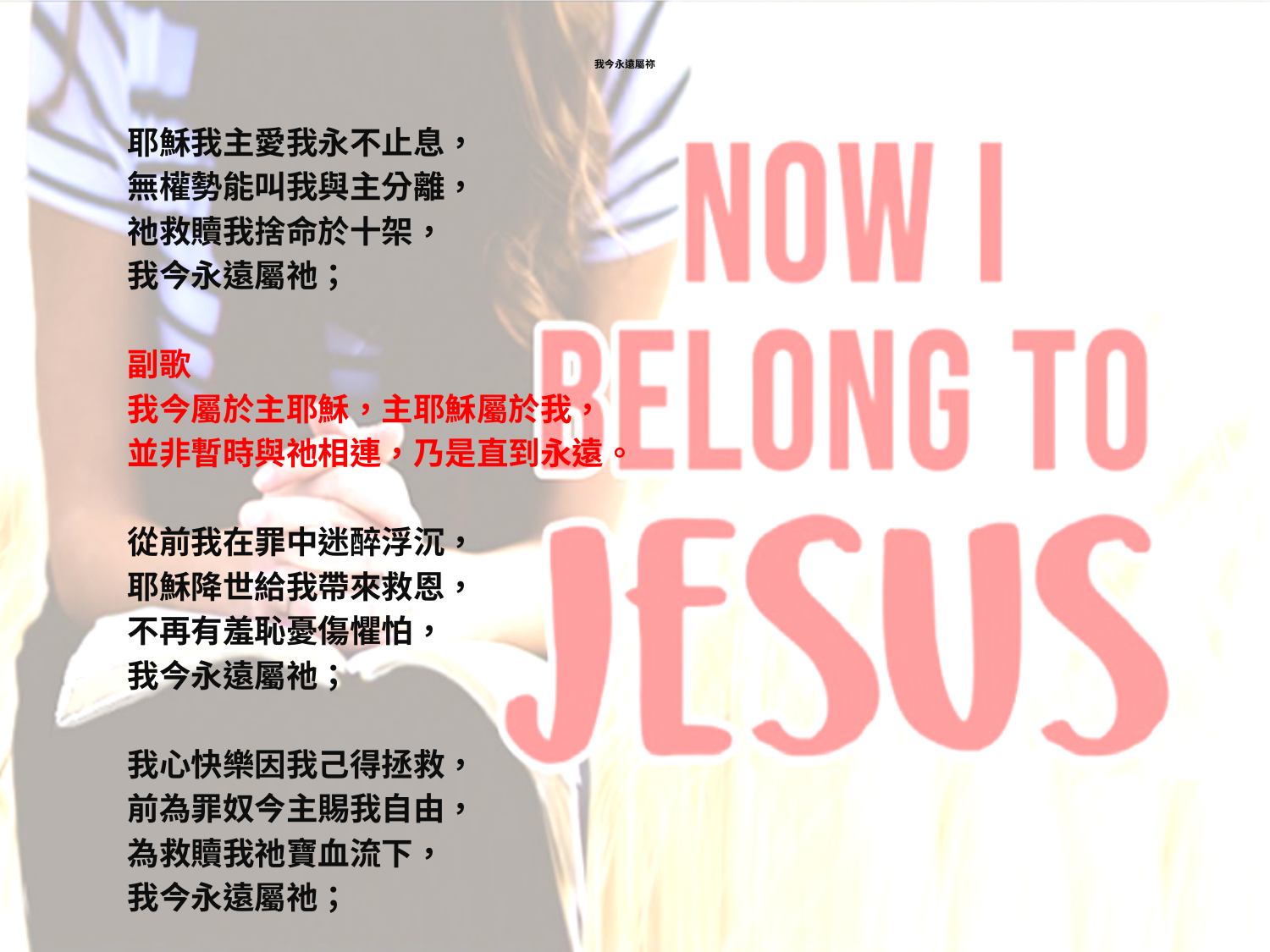

# 我今永遠屬祢
耶穌我主愛我永不止息，
無權勢能叫我與主分離，
祂救贖我捨命於十架，
我今永遠屬祂；

副歌
我今屬於主耶穌，主耶穌屬於我，
並非暫時與祂相連，乃是直到永遠。

從前我在罪中迷醉浮沉，
耶穌降世給我帶來救恩，
不再有羞恥憂傷懼怕，
我今永遠屬祂；

我心快樂因我己得拯救，
前為罪奴今主賜我自由，
為救贖我祂寶血流下，
我今永遠屬祂；